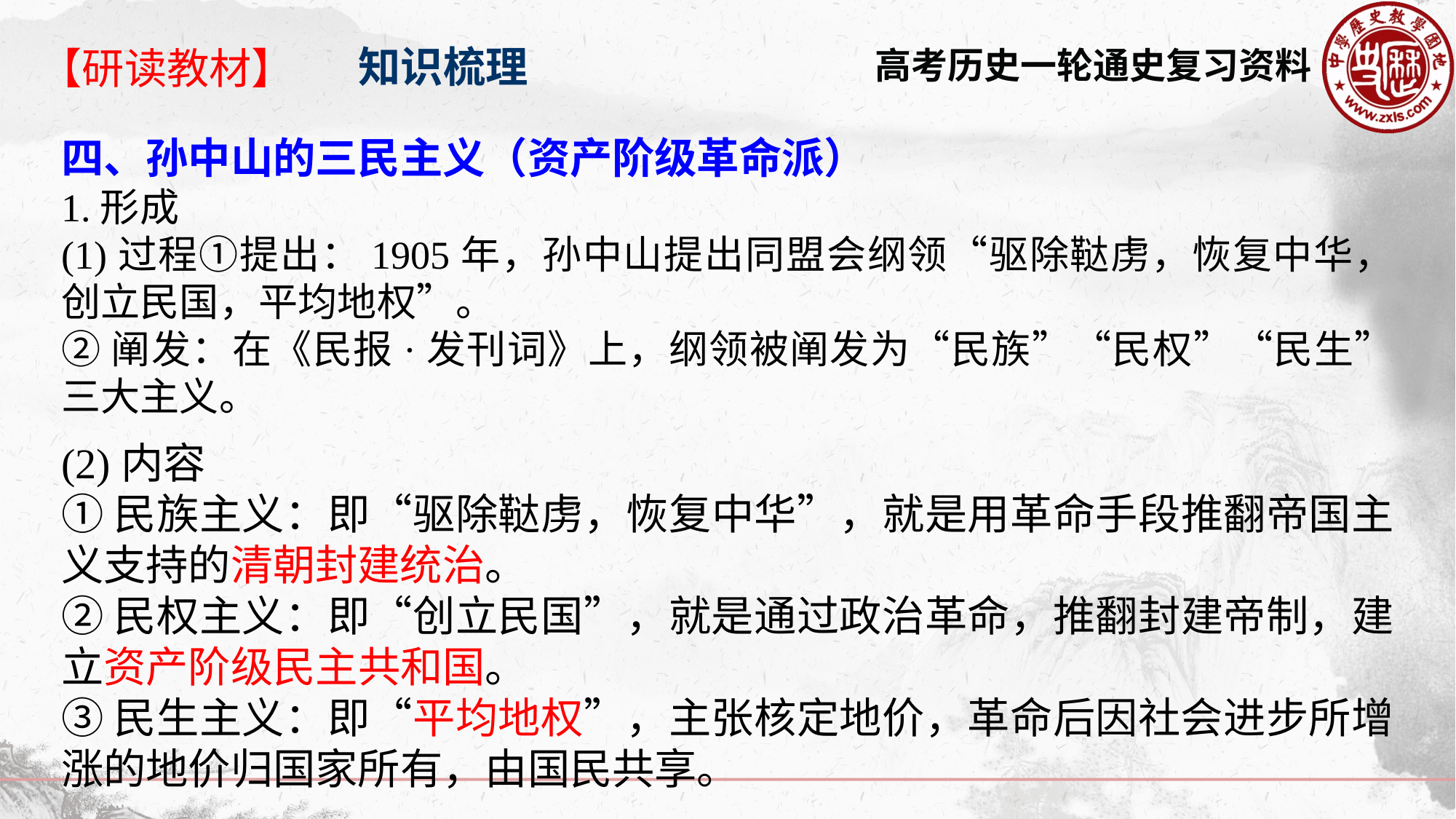

知识梳理
【研读教材】
四、孙中山的三民主义（资产阶级革命派）
1.形成
(1)过程①提出：1905年，孙中山提出同盟会纲领“驱除鞑虏，恢复中华，创立民国，平均地权”。
②阐发：在《民报·发刊词》上，纲领被阐发为“民族”“民权”“民生”三大主义。
(2)内容
①民族主义：即“驱除鞑虏，恢复中华”，就是用革命手段推翻帝国主义支持的清朝封建统治。
②民权主义：即“创立民国”，就是通过政治革命，推翻封建帝制，建立资产阶级民主共和国。
③民生主义：即“平均地权”，主张核定地价，革命后因社会进步所增涨的地价归国家所有，由国民共享。